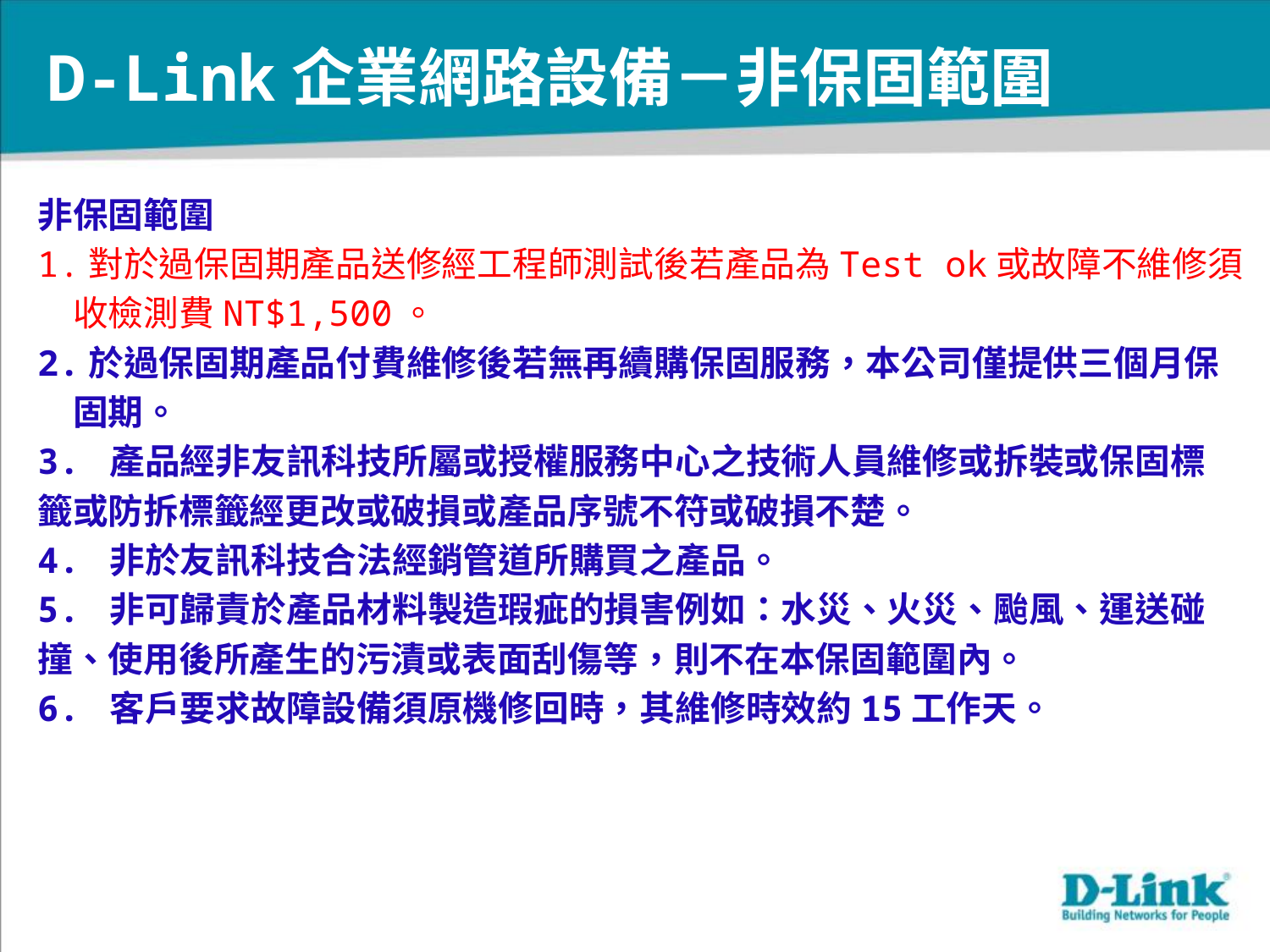

# D-Link企業網路設備－非保固範圍
非保固範圍
1.對於過保固期產品送修經工程師測試後若產品為Test ok或故障不維修須
　收檢測費NT$1,500。
2.於過保固期產品付費維修後若無再續購保固服務，本公司僅提供三個月保
　固期。
3. 產品經非友訊科技所屬或授權服務中心之技術人員維修或拆裝或保固標
籤或防拆標籤經更改或破損或產品序號不符或破損不楚。
4. 非於友訊科技合法經銷管道所購買之產品。
5. 非可歸責於產品材料製造瑕疵的損害例如：水災、火災、颱風、運送碰
撞、使用後所產生的污漬或表面刮傷等，則不在本保固範圍內。
6. 客戶要求故障設備須原機修回時，其維修時效約15工作天。